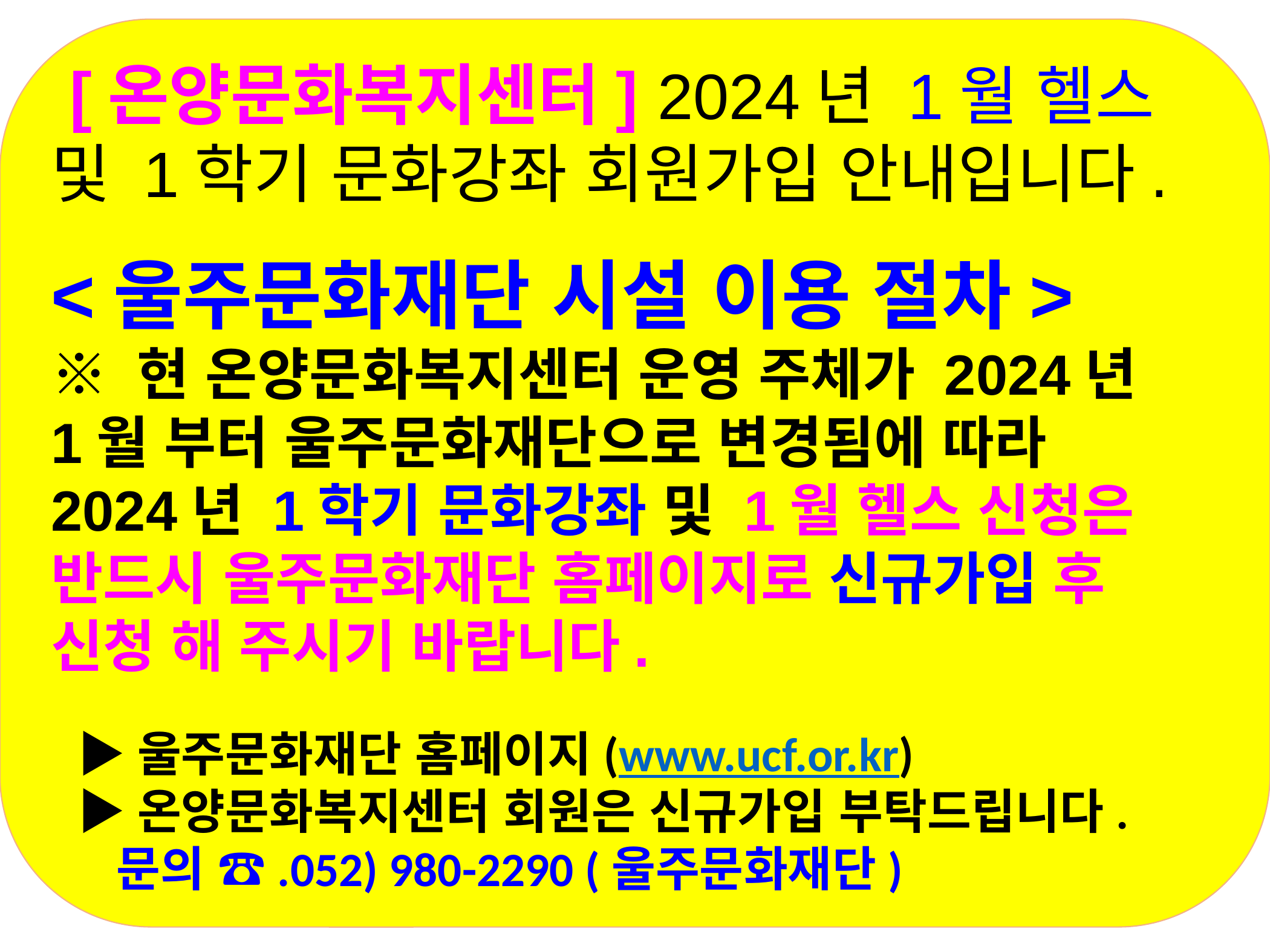

[온양문화복지센터] 2024년 1월 헬스 및 1학기 문화강좌 회원가입 안내입니다.

<울주문화재단 시설 이용 절차>
※ 현 온양문화복지센터 운영 주체가 2024년
1월 부터 울주문화재단으로 변경됨에 따라
2024년 1학기 문화강좌 및 1월 헬스 신청은
반드시 울주문화재단 홈페이지로 신규가입 후
신청 해 주시기 바랍니다.

  ▶울주문화재단 홈페이지(www.ucf.or.kr)
  ▶온양문화복지센터 회원은 신규가입 부탁드립니다.
    문의 ☎.052) 980-2290 (울주문화재단)